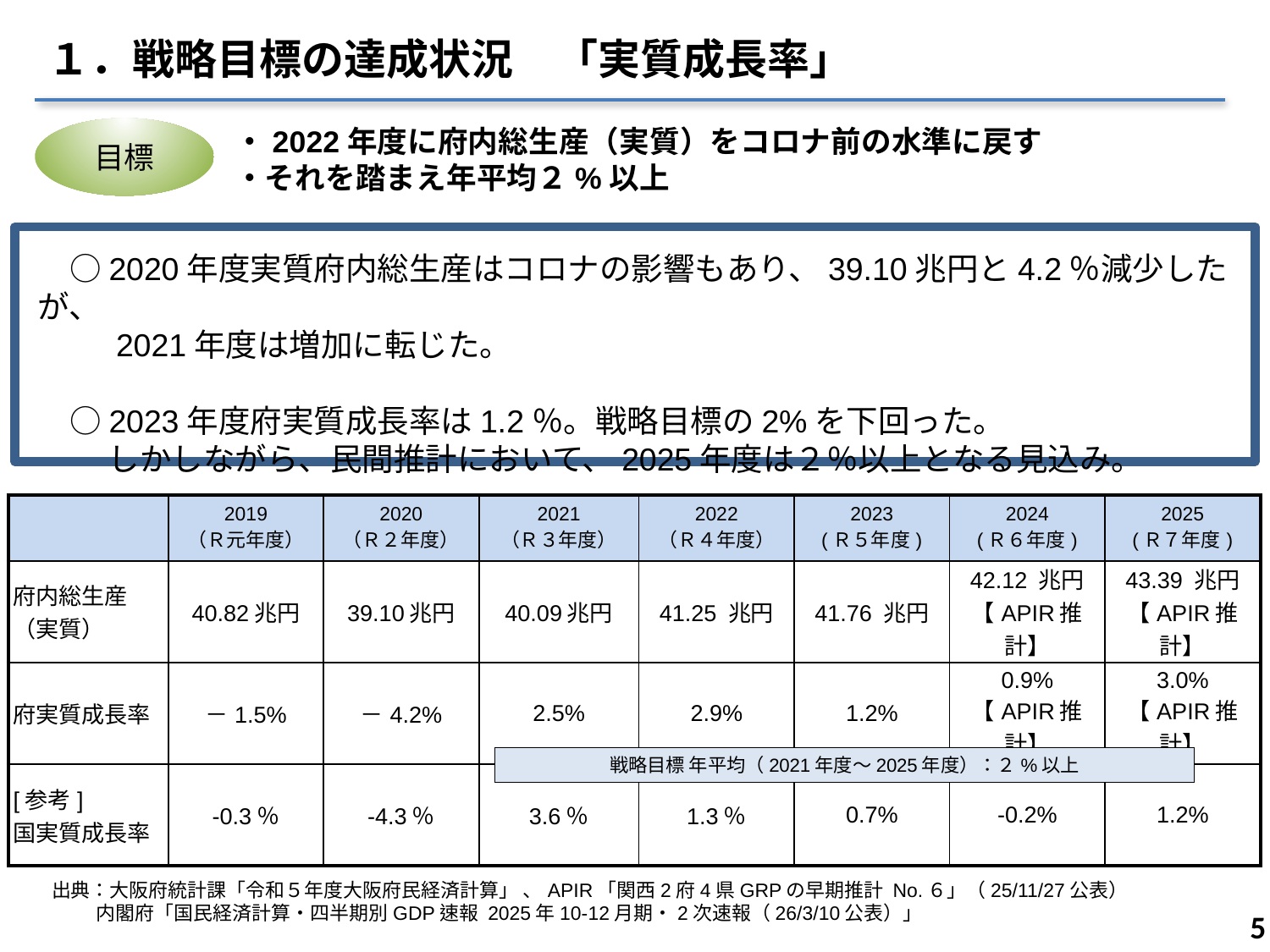

１．戦略目標の達成状況　「実質成長率」
・2022年度に府内総生産（実質）をコロナ前の水準に戻す
・それを踏まえ年平均２%以上

目標

　○2020年度実質府内総生産はコロナの影響もあり、39.10兆円と4.2％減少したが、
　　 2021年度は増加に転じた。

　○2023年度府実質成長率は1.2％。戦略目標の2%を下回った。
　　 しかしながら、民間推計において、2025年度は２％以上となる見込み。
|  | 2019 （Ｒ元年度） | 2020 （Ｒ２年度） | 2021 （Ｒ３年度） | 2022 （Ｒ４年度） | 2023 (Ｒ５年度) | 2024 (Ｒ６年度) | 2025 (Ｒ７年度) |
| --- | --- | --- | --- | --- | --- | --- | --- |
| 府内総生産 （実質） | 40.82兆円 | 39.10兆円 | 40.09兆円 | 41.25 兆円 | 41.76 兆円 | 42.12 兆円 【APIR推計】 | 43.39 兆円 【APIR推計】 |
| 府実質成長率 | －1.5% | －4.2% | 2.5% | 2.9% | 1.2% | 0.9% 【APIR推計】 | 3.0% 【APIR推計】 |
| [参考] 国実質成長率 | -0.3％ | -4.3％ | 3.6％ | 1.3％ | 0.7% | -0.2% | 1.2% |
戦略目標 年平均（2021年度〜2025年度）：２%以上
出典：大阪府統計課「令和５年度大阪府民経済計算」 、APIR「関西2府4県GRPの早期推計 No.６」（25/11/27公表）
         内閣府「国民経済計算・四半期別GDP速報 2025年10-12月期・2次速報（26/3/10公表）」
5